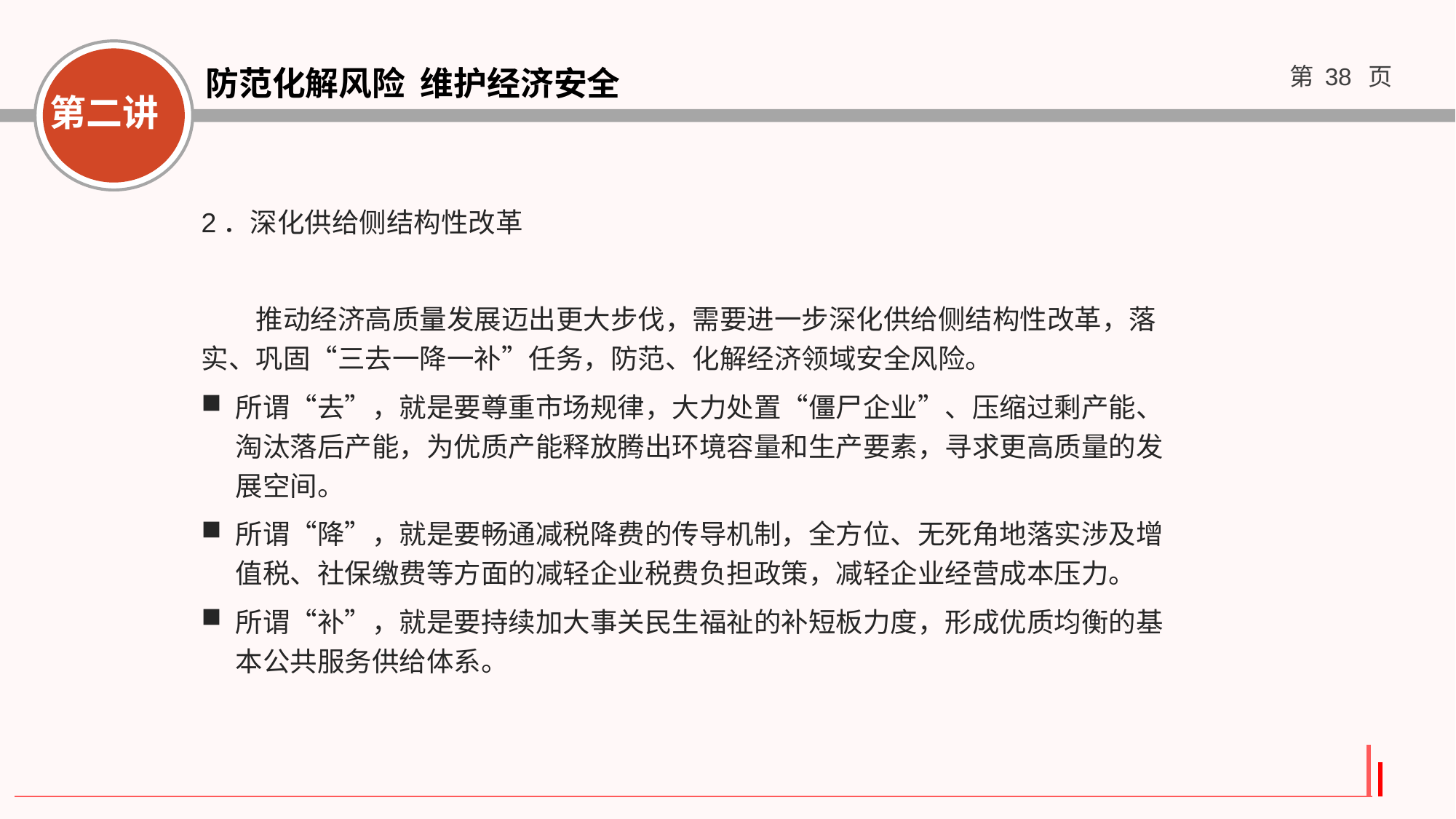

2．深化供给侧结构性改革

推动经济高质量发展迈出更大步伐，需要进一步深化供给侧结构性改革，落实、巩固“三去一降一补”任务，防范、化解经济领域安全风险。
所谓“去”，就是要尊重市场规律，大力处置“僵尸企业”、压缩过剩产能、淘汰落后产能，为优质产能释放腾出环境容量和生产要素，寻求更高质量的发展空间。
所谓“降”，就是要畅通减税降费的传导机制，全方位、无死角地落实涉及增值税、社保缴费等方面的减轻企业税费负担政策，减轻企业经营成本压力。
所谓“补”，就是要持续加大事关民生福祉的补短板力度，形成优质均衡的基本公共服务供给体系。